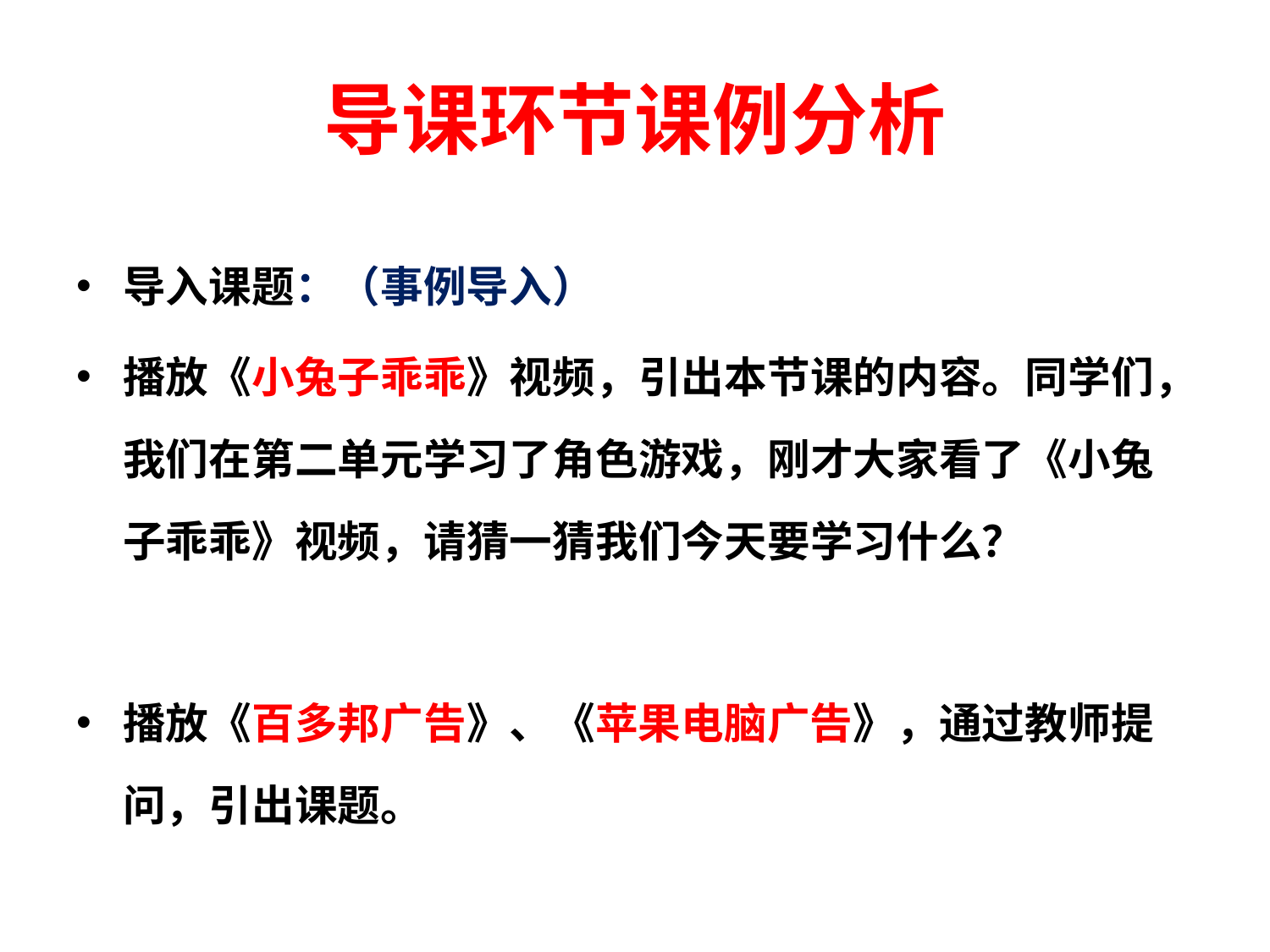

# 导课环节课例分析
导入课题：（事例导入）
播放《小兔子乖乖》视频，引出本节课的内容。同学们，我们在第二单元学习了角色游戏，刚才大家看了《小兔子乖乖》视频，请猜一猜我们今天要学习什么？

播放《百多邦广告》、《苹果电脑广告》，通过教师提问，引出课题。